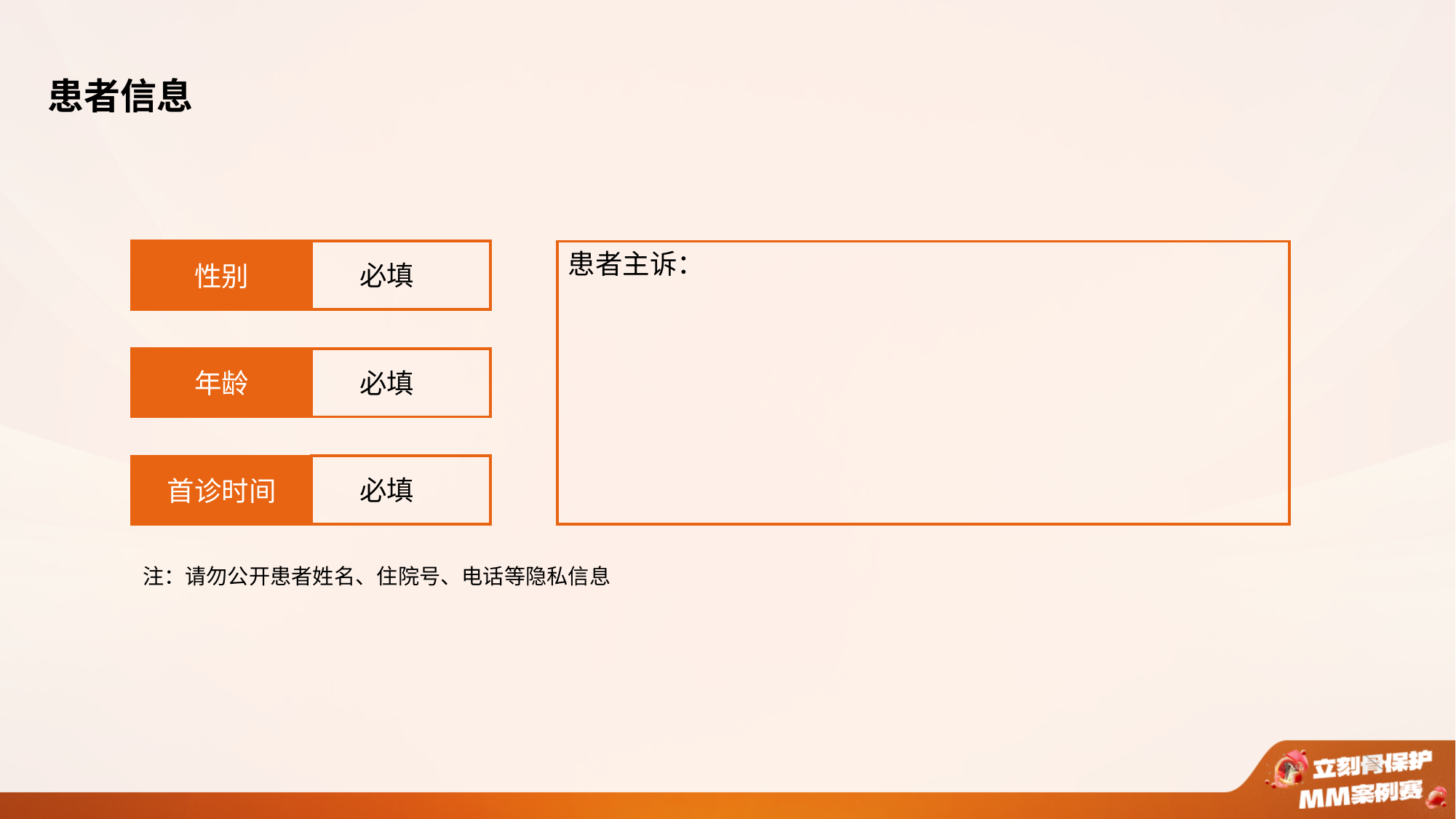

患者信息
性别

必填

首诊时间
必填
注：请勿公开患者姓名、住院号、电话等隐私信息
患者主诉：
年龄

必填